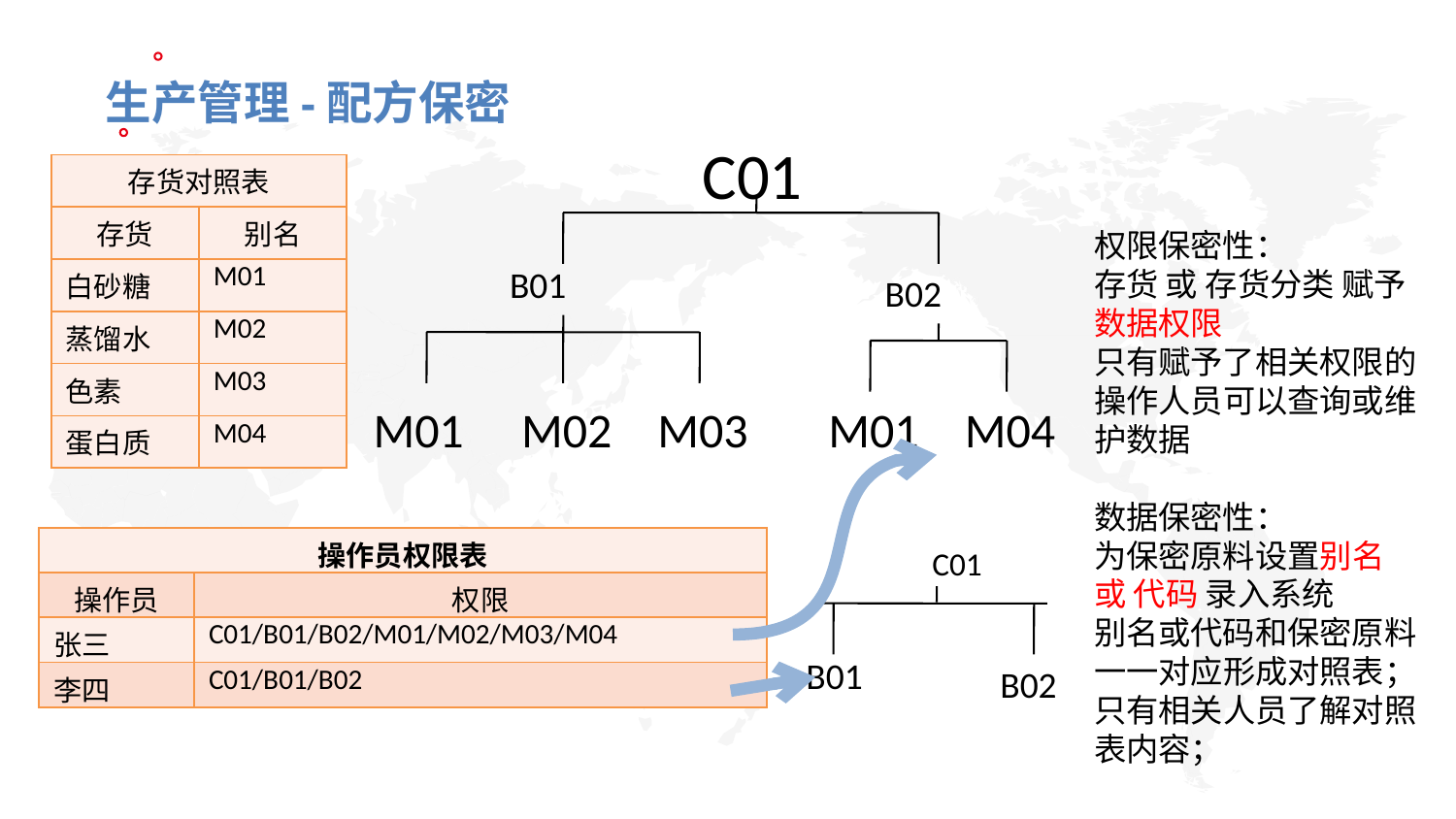

生产管理-配方保密
C01
B01
B02
M01
M03
M01
M04
M02
| 存货对照表 |  |
| --- | --- |
| 存货 | 别名 |
| 白砂糖 | M01 |
| 蒸馏水 | M02 |
| 色素 | M03 |
| 蛋白质 | M04 |
权限保密性：
存货 或 存货分类 赋予 数据权限
只有赋予了相关权限的操作人员可以查询或维护数据

数据保密性：
为保密原料设置别名 或 代码 录入系统
别名或代码和保密原料一一对应形成对照表；只有相关人员了解对照表内容；
| 操作员权限表 |  |
| --- | --- |
| 操作员 | 权限 |
| 张三 | C01/B01/B02/M01/M02/M03/M04 |
| 李四 | C01/B01/B02 |
C01
B01
B02